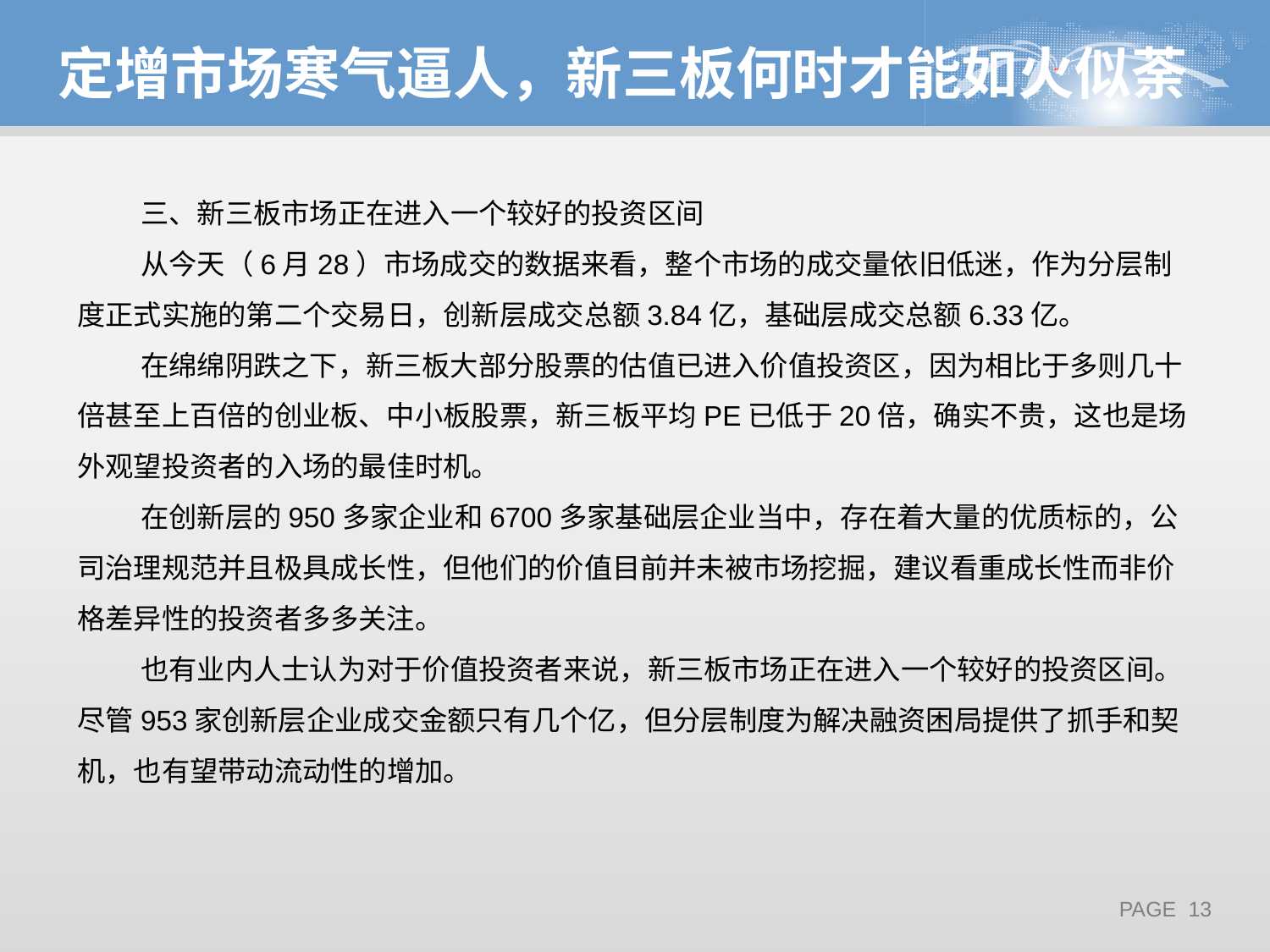

定增市场寒气逼人，新三板何时才能如火似荼
三、新三板市场正在进入一个较好的投资区间
从今天（6月28）市场成交的数据来看，整个市场的成交量依旧低迷，作为分层制度正式实施的第二个交易日，创新层成交总额3.84亿，基础层成交总额6.33亿。
在绵绵阴跌之下，新三板大部分股票的估值已进入价值投资区，因为相比于多则几十倍甚至上百倍的创业板、中小板股票，新三板平均PE已低于20倍，确实不贵，这也是场外观望投资者的入场的最佳时机。
在创新层的950多家企业和6700多家基础层企业当中，存在着大量的优质标的，公司治理规范并且极具成长性，但他们的价值目前并未被市场挖掘，建议看重成长性而非价格差异性的投资者多多关注。
也有业内人士认为对于价值投资者来说，新三板市场正在进入一个较好的投资区间。尽管953家创新层企业成交金额只有几个亿，但分层制度为解决融资困局提供了抓手和契机，也有望带动流动性的增加。